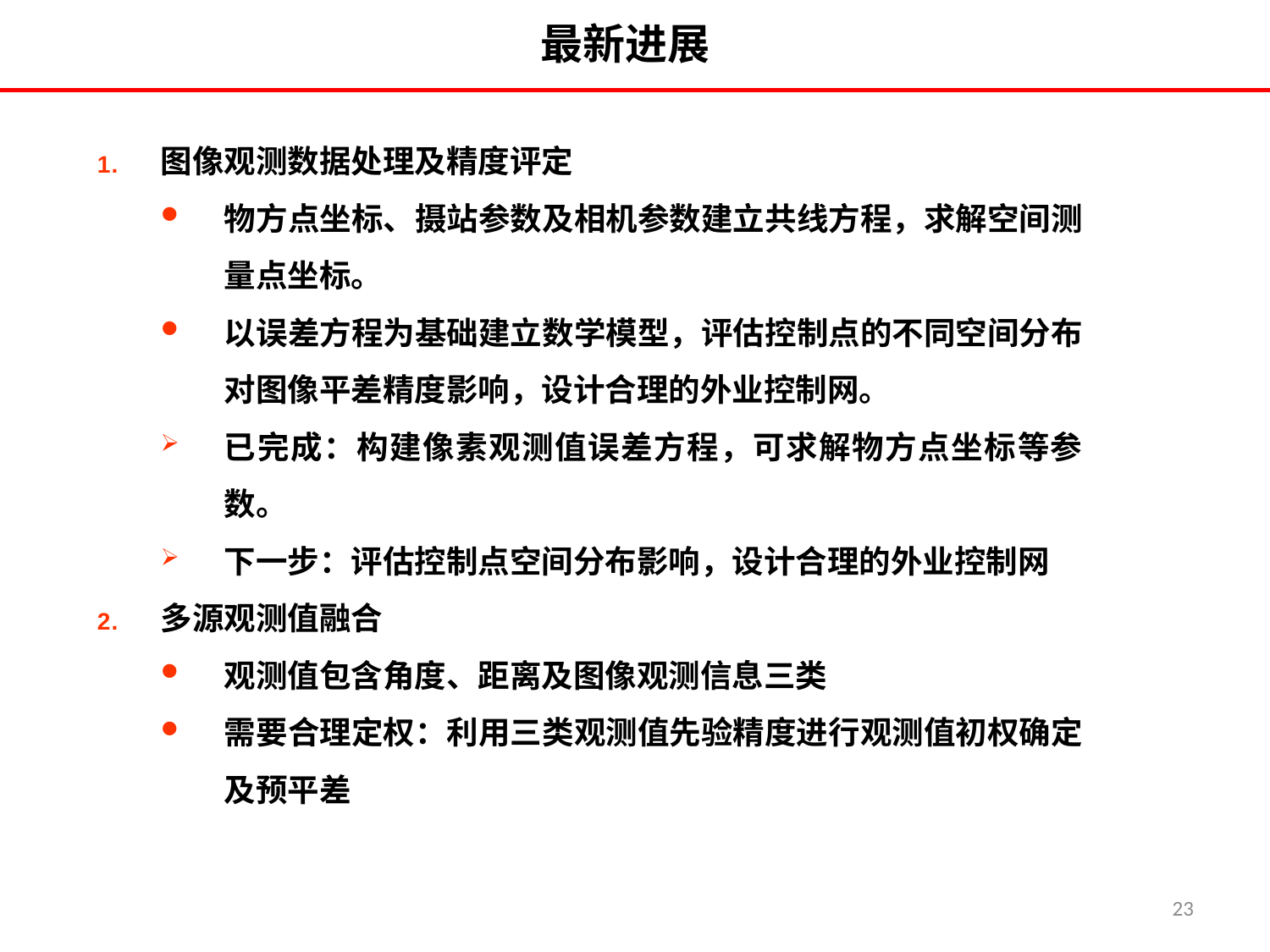

最新进展
图像观测数据处理及精度评定
物方点坐标、摄站参数及相机参数建立共线方程，求解空间测量点坐标。
以误差方程为基础建立数学模型，评估控制点的不同空间分布对图像平差精度影响，设计合理的外业控制网。
已完成：构建像素观测值误差方程，可求解物方点坐标等参数。
下一步：评估控制点空间分布影响，设计合理的外业控制网
多源观测值融合
观测值包含角度、距离及图像观测信息三类
需要合理定权：利用三类观测值先验精度进行观测值初权确定及预平差

23